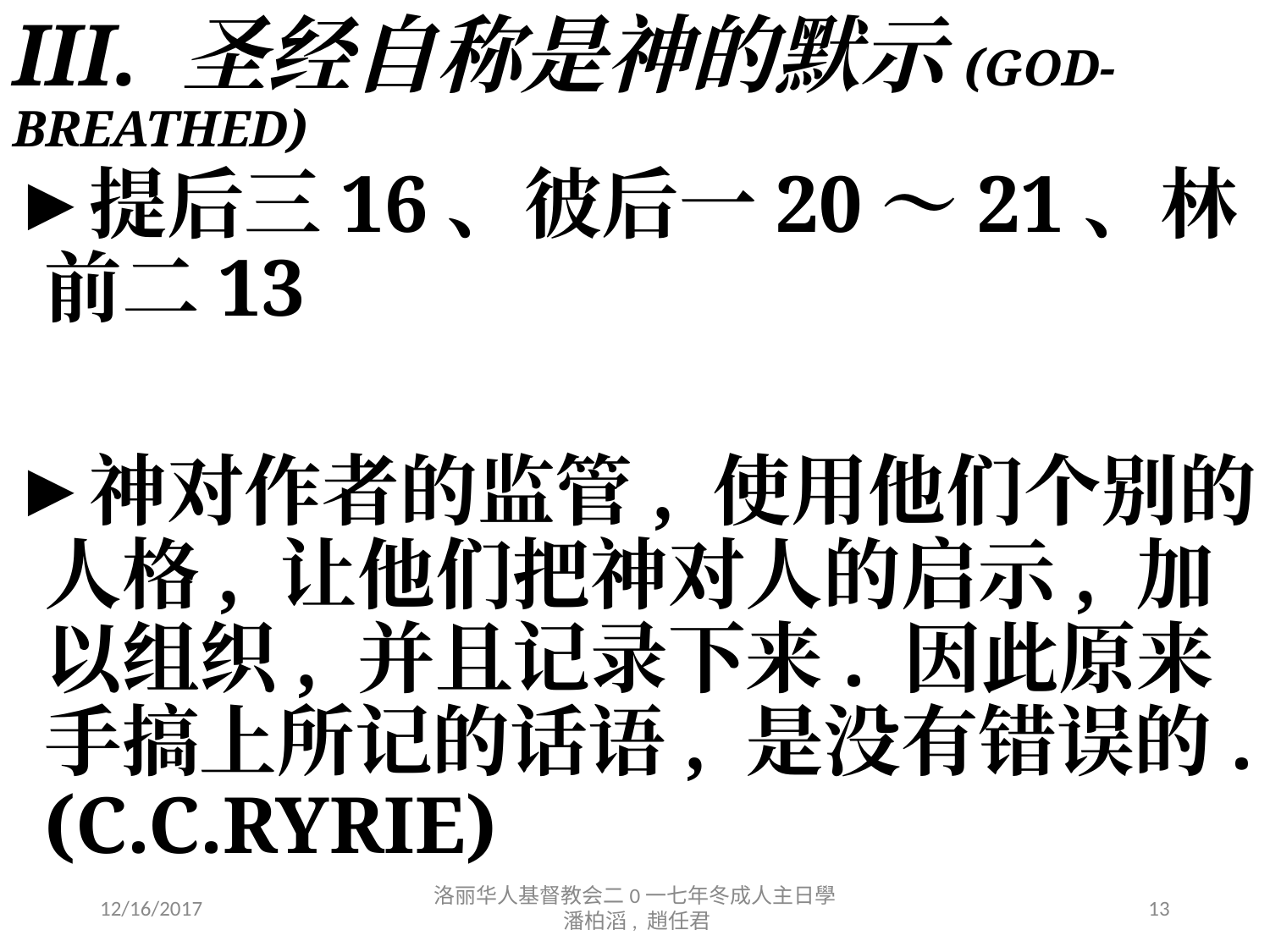

# III. 圣经自称是神的默示(GOD-BREATHED)
提后三16、彼后一20～21、林前二13

神对作者的监管, 使用他们个别的人格, 让他们把神对人的启示, 加以组织, 并且记录下来. 因此原来手搞上所记的话语, 是没有错误的. (C.C.RYRIE)
12/16/2017
洛丽华人基督教会二0一七年冬成人主日學   潘柏滔, 趙任君
13